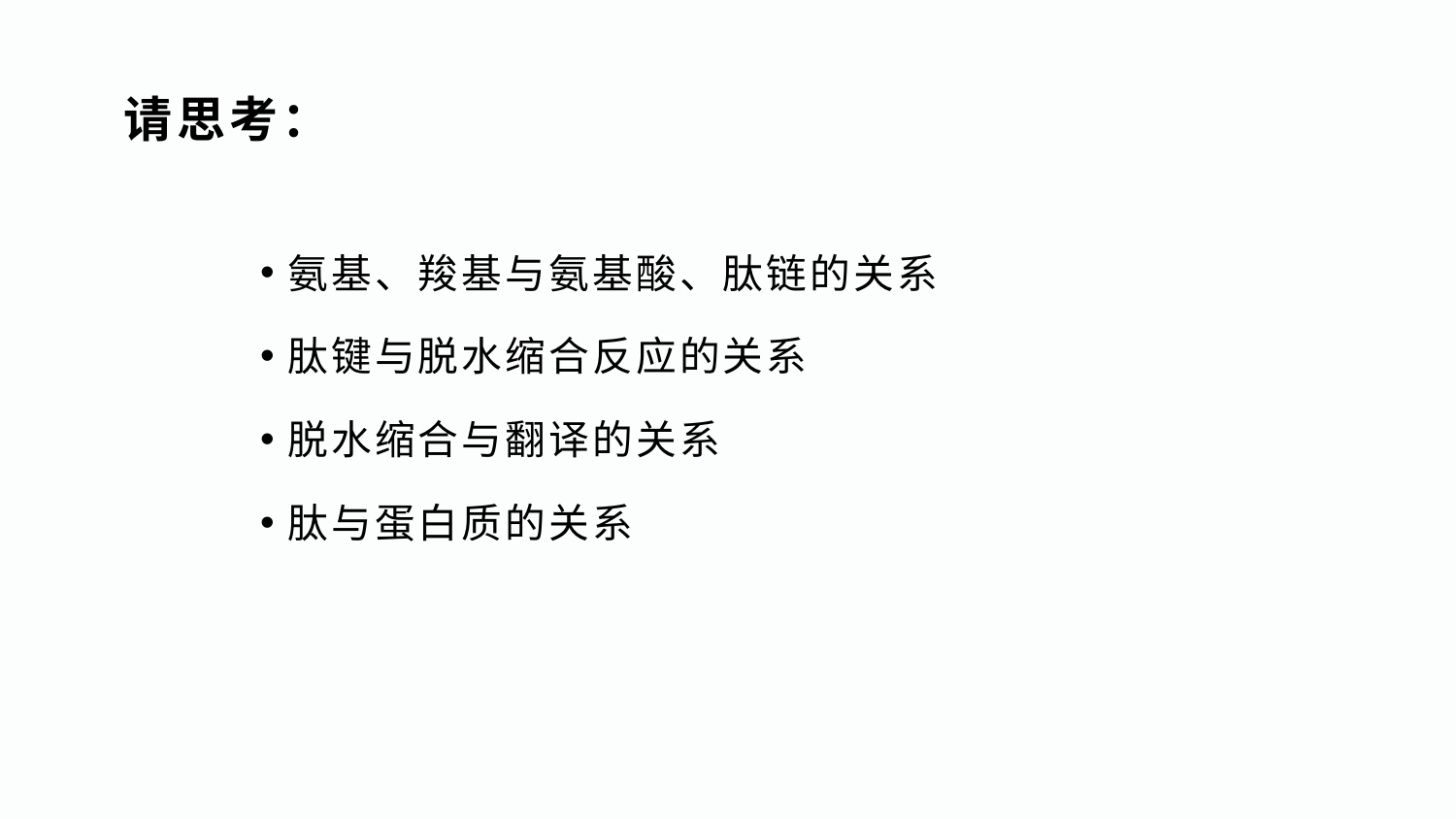

# 请思考：
氨基、羧基与氨基酸、肽链的关系
肽键与脱水缩合反应的关系
脱水缩合与翻译的关系
肽与蛋白质的关系